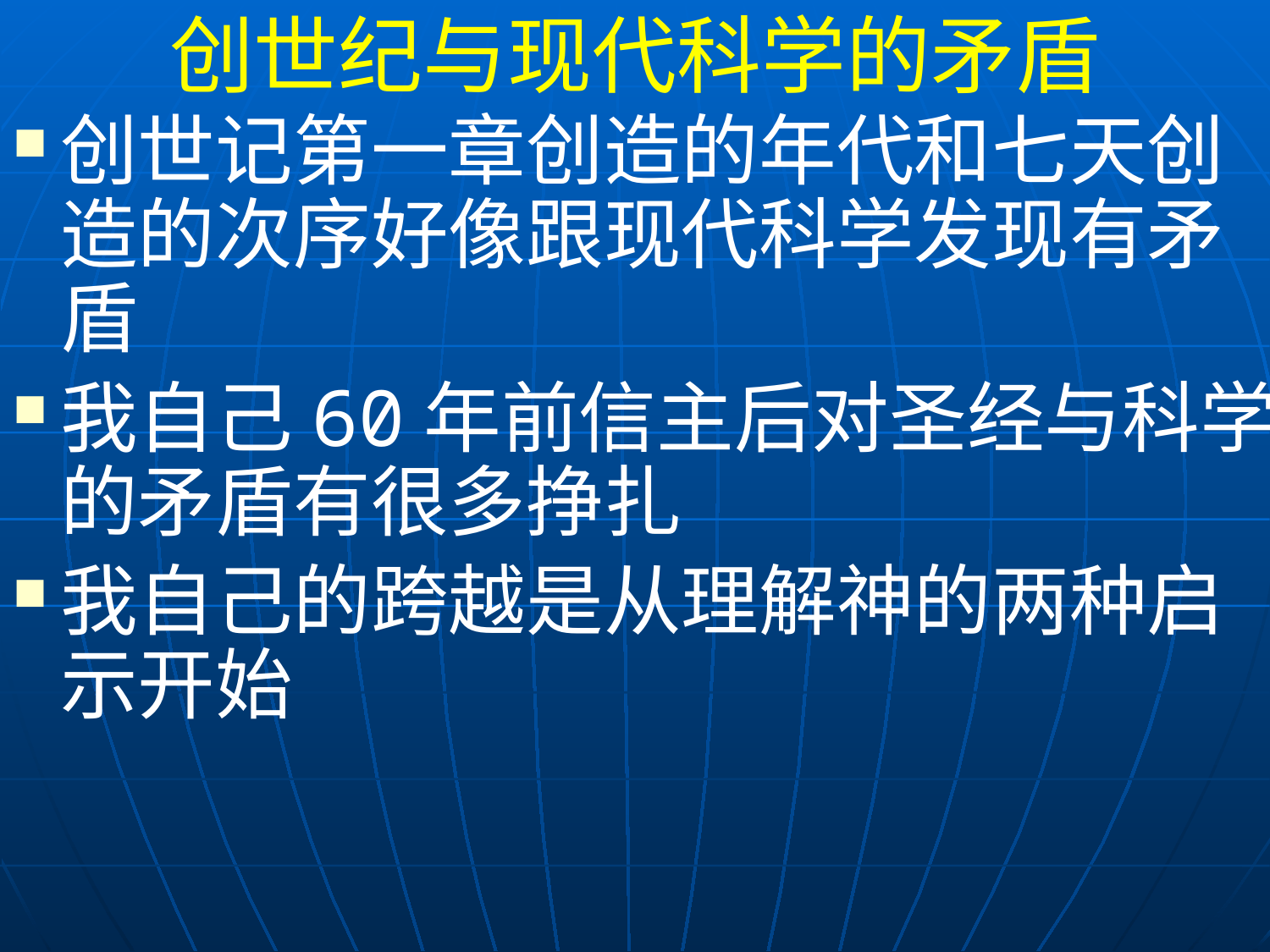

创世纪与现代科学的矛盾
创世记第一章创造的年代和七天创造的次序好像跟现代科学发现有矛盾
我自己60年前信主后对圣经与科学的矛盾有很多挣扎
我自己的跨越是从理解神的两种启示开始